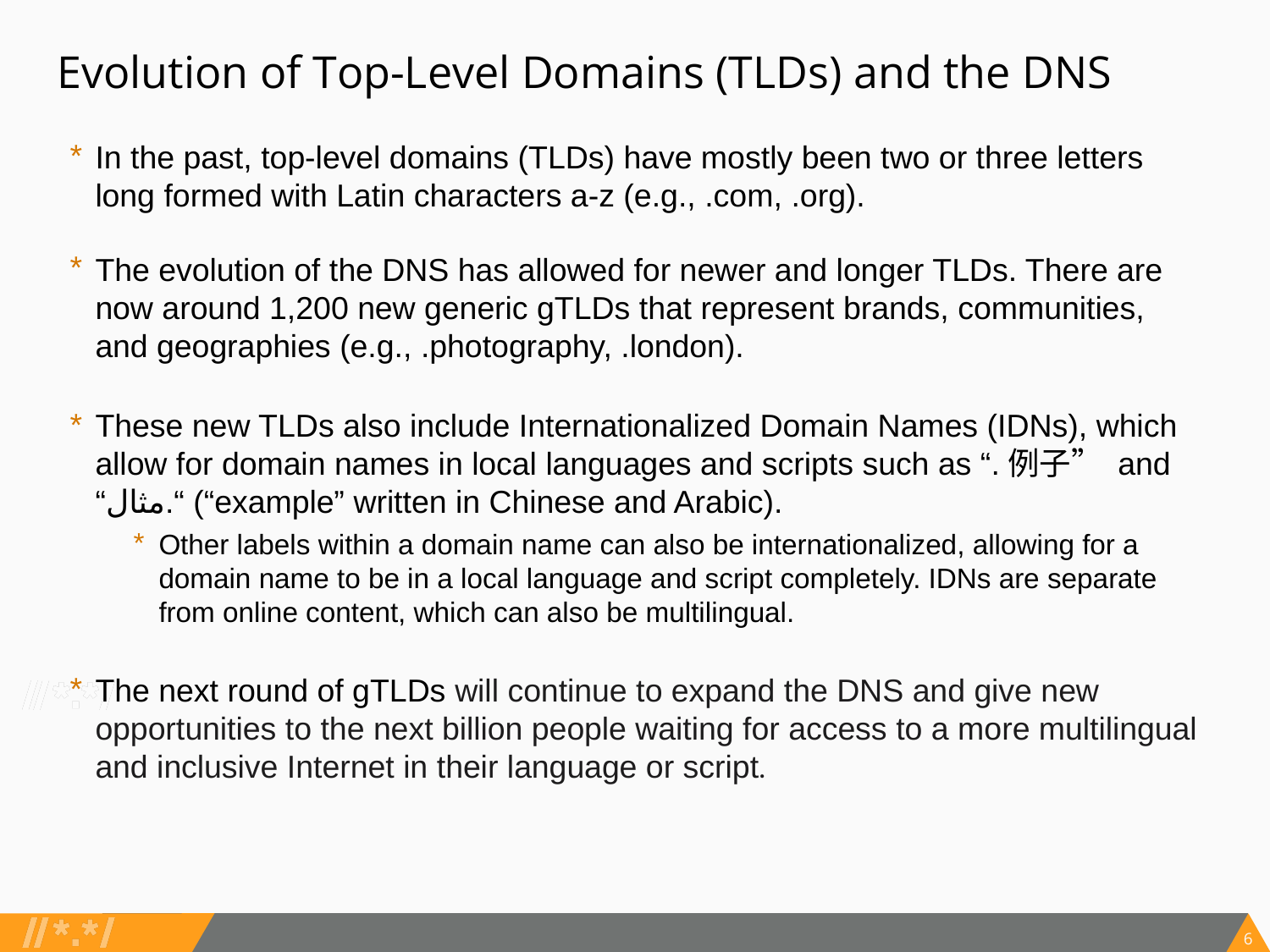

# Evolution of Top-Level Domains (TLDs) and the DNS
In the past, top-level domains (TLDs) have mostly been two or three letters long formed with Latin characters a-z (e.g., .com, .org).

The evolution of the DNS has allowed for newer and longer TLDs. There are now around 1,200 new generic gTLDs that represent brands, communities, and geographies (e.g., .photography, .london).

These new TLDs also include Internationalized Domain Names (IDNs), which allow for domain names in local languages and scripts such as “.例子” and “مثال.“ (“example” written in Chinese and Arabic).
Other labels within a domain name can also be internationalized, allowing for a domain name to be in a local language and script completely. IDNs are separate from online content, which can also be multilingual.

The next round of gTLDs will continue to expand the DNS and give new opportunities to the next billion people waiting for access to a more multilingual and inclusive Internet in their language or script.